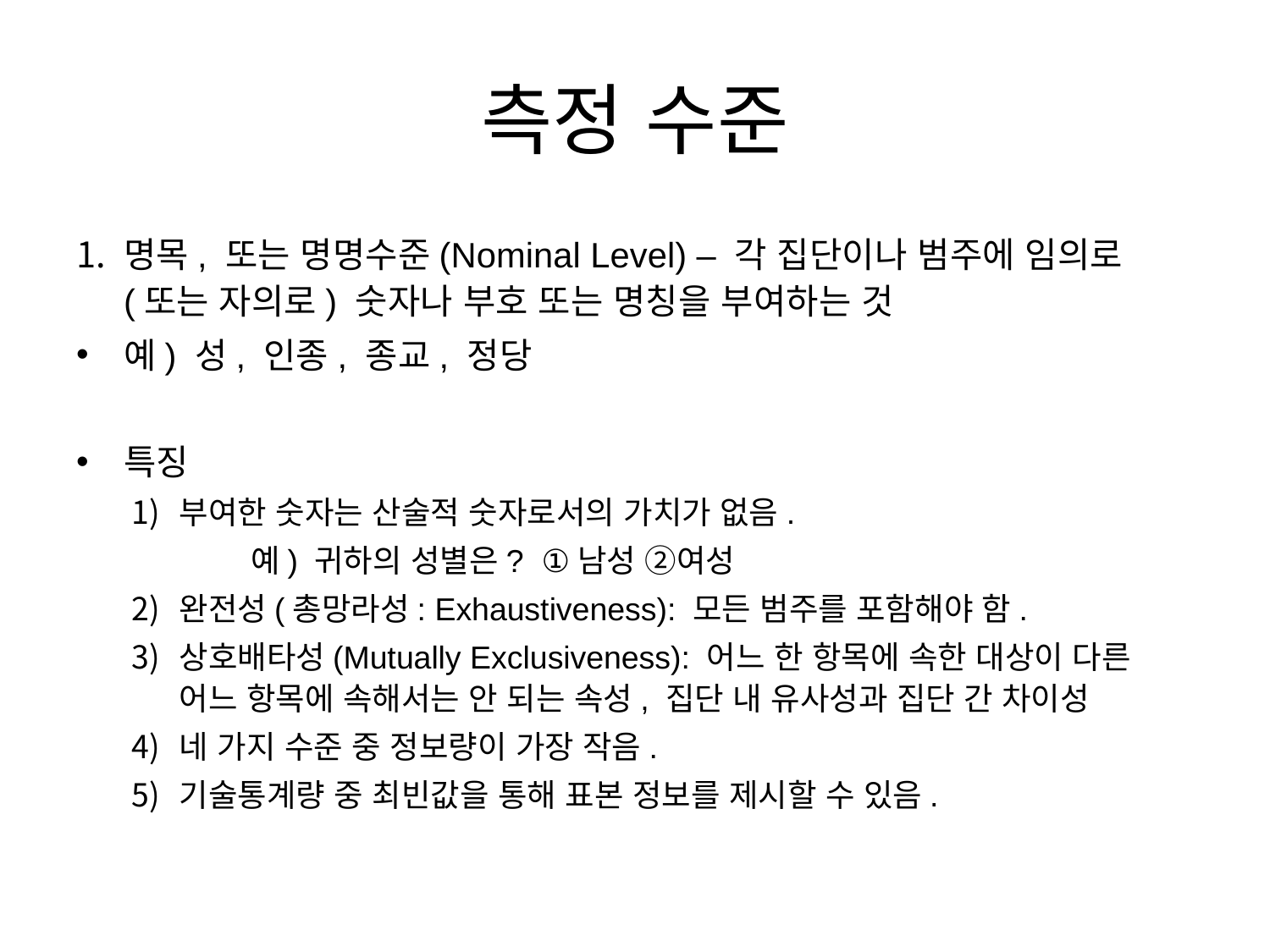

# 측정 수준
명목, 또는 명명수준(Nominal Level) – 각 집단이나 범주에 임의로 (또는 자의로) 숫자나 부호 또는 명칭을 부여하는 것
예) 성, 인종, 종교, 정당

특징
부여한 숫자는 산술적 숫자로서의 가치가 없음.
		예) 귀하의 성별은?  ①남성 ②여성
완전성(총망라성: Exhaustiveness): 모든 범주를 포함해야 함.
상호배타성(Mutually Exclusiveness): 어느 한 항목에 속한 대상이 다른 어느 항목에 속해서는 안 되는 속성, 집단 내 유사성과 집단 간 차이성
네 가지 수준 중 정보량이 가장 작음.
기술통계량 중 최빈값을 통해 표본 정보를 제시할 수 있음.